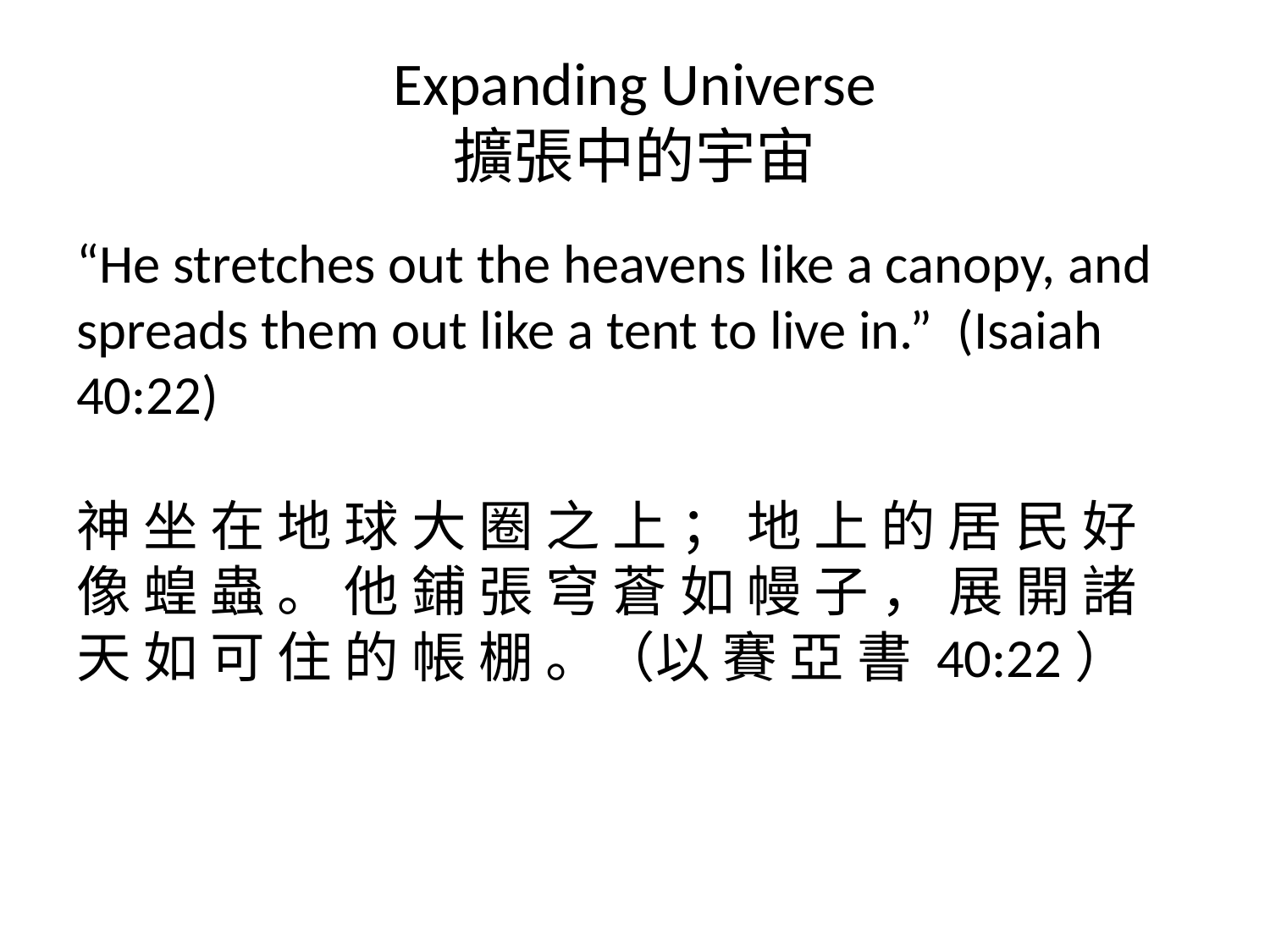

# Expanding Universe 擴張中的宇宙
“He stretches out the heavens like a canopy, and spreads them out like a tent to live in.”  (Isaiah 40:22)
神 坐 在 地 球 大 圈 之 上 ； 地 上 的 居 民 好 像 蝗 蟲 。 他 鋪 張 穹 蒼 如 幔 子 ， 展 開 諸 天 如 可 住 的 帳 棚 。（以 賽 亞 書 40:22）